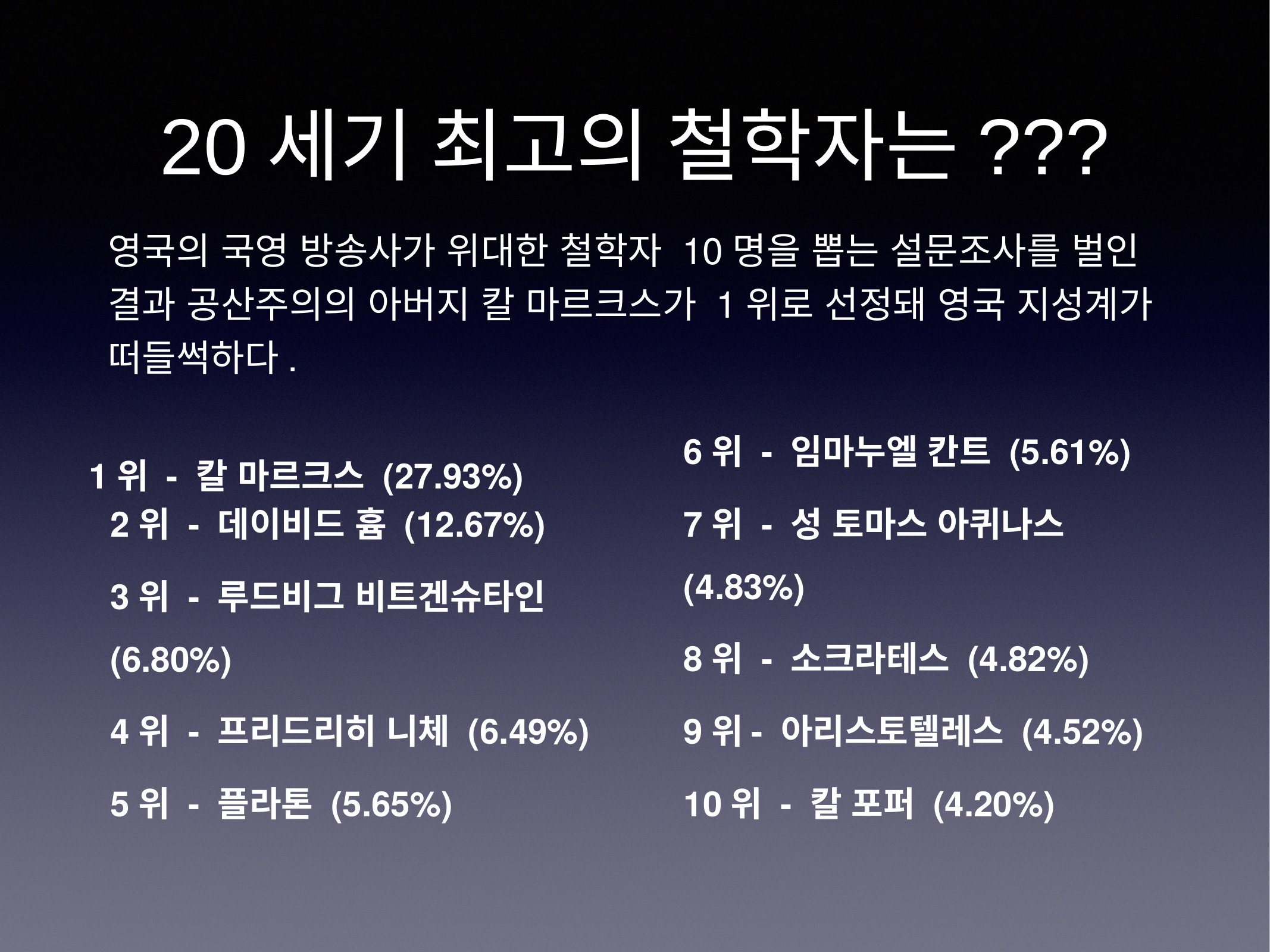

# 20세기 최고의 철학자는???
영국의 국영 방송사가 위대한 철학자 10명을 뽑는 설문조사를 벌인 결과 공산주의의 아버지 칼 마르크스가 1위로 선정돼 영국 지성계가 떠들썩하다.
6위 - 임마누엘 칸트 (5.61%)
7위 - 성 토마스 아퀴나스 (4.83%)
8위 - 소크라테스 (4.82%)
9위- 아리스토텔레스 (4.52%)
10위 - 칼 포퍼 (4.20%)
1위 - 칼 마르크스 (27.93%)
2위 - 데이비드 흄 (12.67%)
3위 - 루드비그 비트겐슈타인 (6.80%)
4위 - 프리드리히 니체 (6.49%)
5위 - 플라톤 (5.65%)